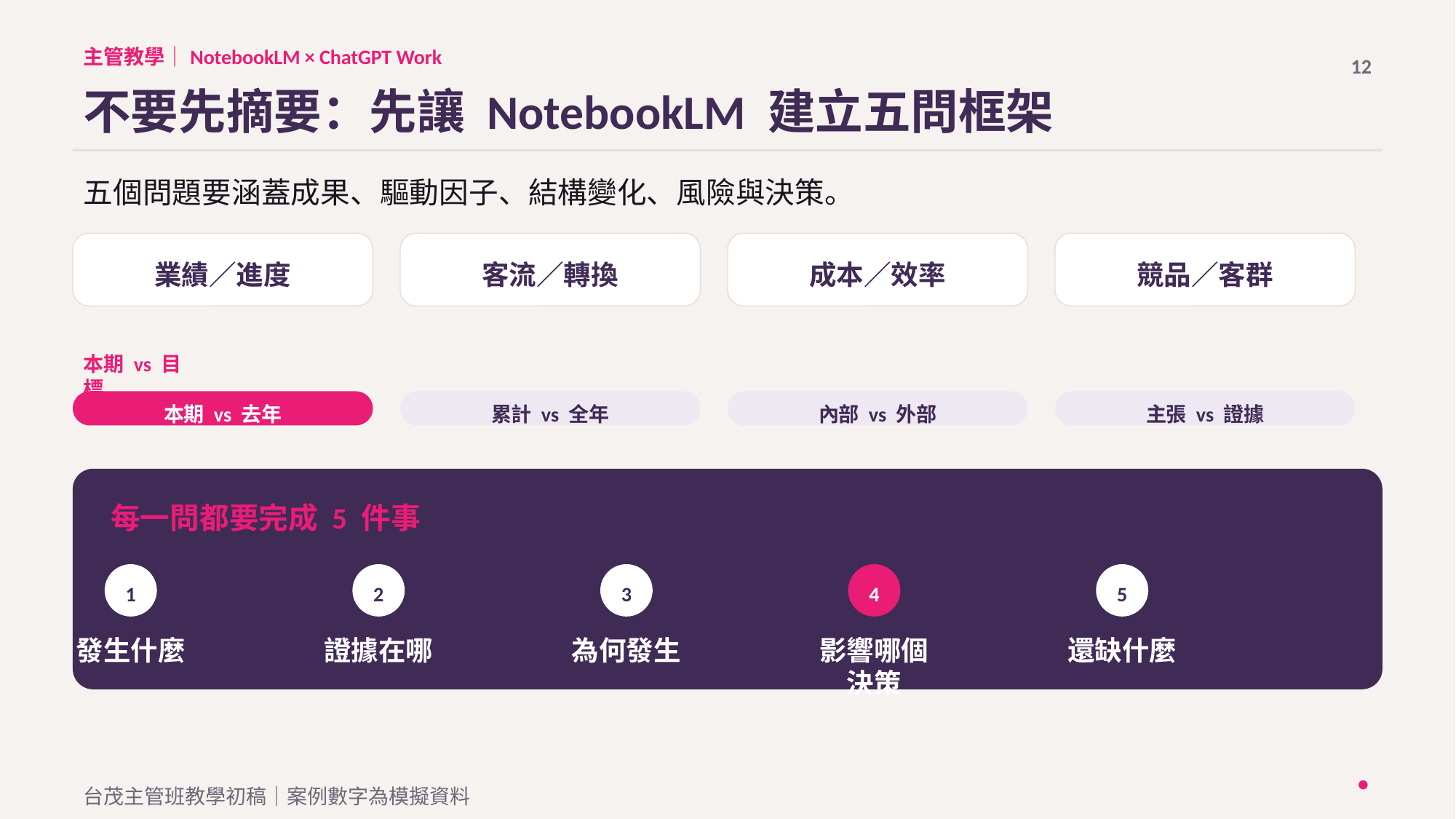

主管教學｜NotebookLM × ChatGPT Work
12
不要先摘要：先讓 NotebookLM 建立五問框架

五個問題要涵蓋成果、驅動因子、結構變化、風險與決策。

業績／進度
客流／轉換
成本／效率
競品／客群
本期 vs 目標

本期 vs 去年
累計 vs 全年
內部 vs 外部
主張 vs 證據

每一問都要完成 5 件事

1
2
3
4
5
發生什麼
證據在哪
為何發生
影響哪個決策
還缺什麼
台茂主管班教學初稿｜案例數字為模擬資料